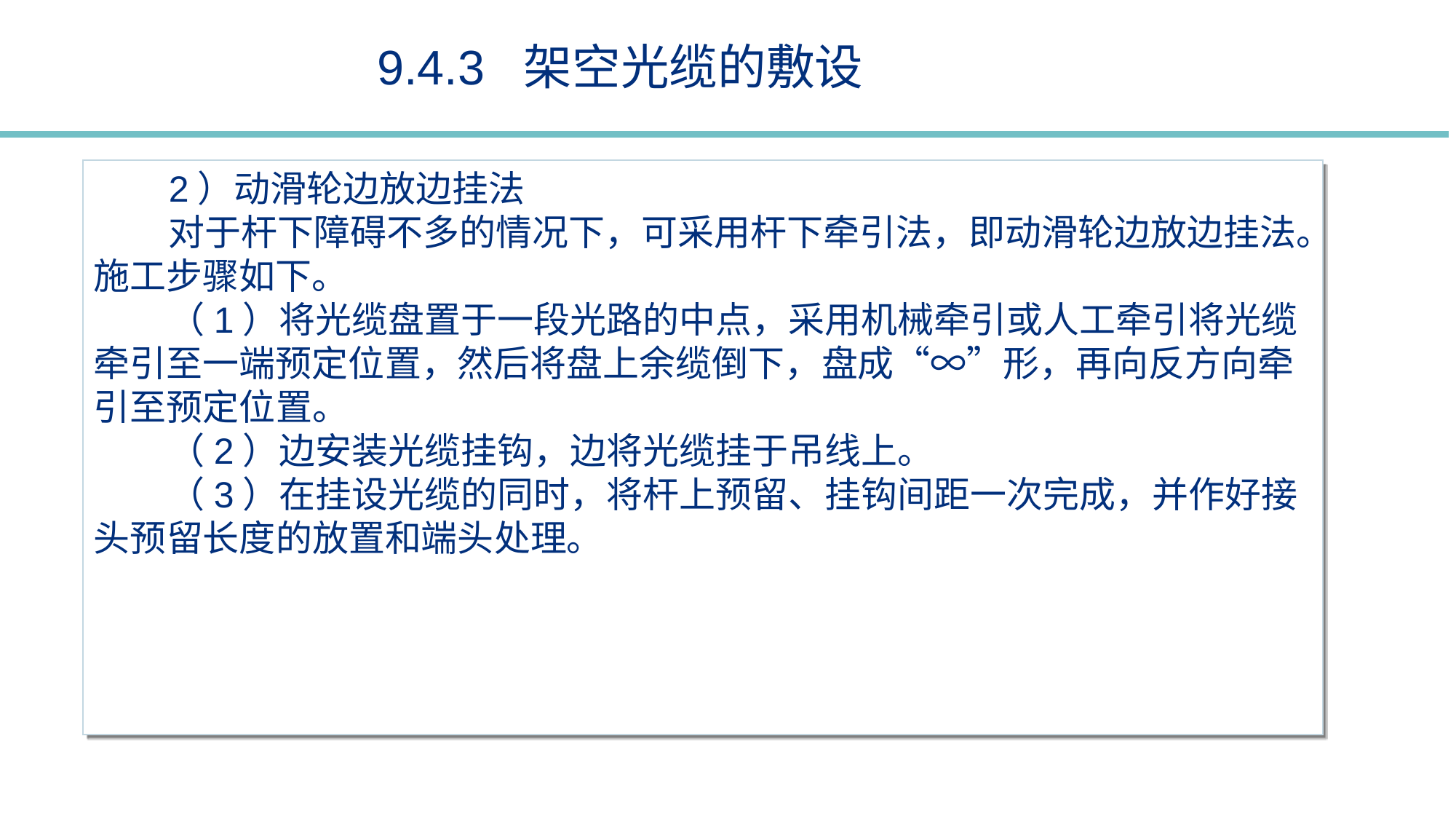

9.4.3  架空光缆的敷设
2）动滑轮边放边挂法
对于杆下障碍不多的情况下，可采用杆下牵引法，即动滑轮边放边挂法。施工步骤如下。
（1）将光缆盘置于一段光路的中点，采用机械牵引或人工牵引将光缆牵引至一端预定位置，然后将盘上余缆倒下，盘成“∞”形，再向反方向牵引至预定位置。
（2）边安装光缆挂钩，边将光缆挂于吊线上。
（3）在挂设光缆的同时，将杆上预留、挂钩间距一次完成，并作好接头预留长度的放置和端头处理。